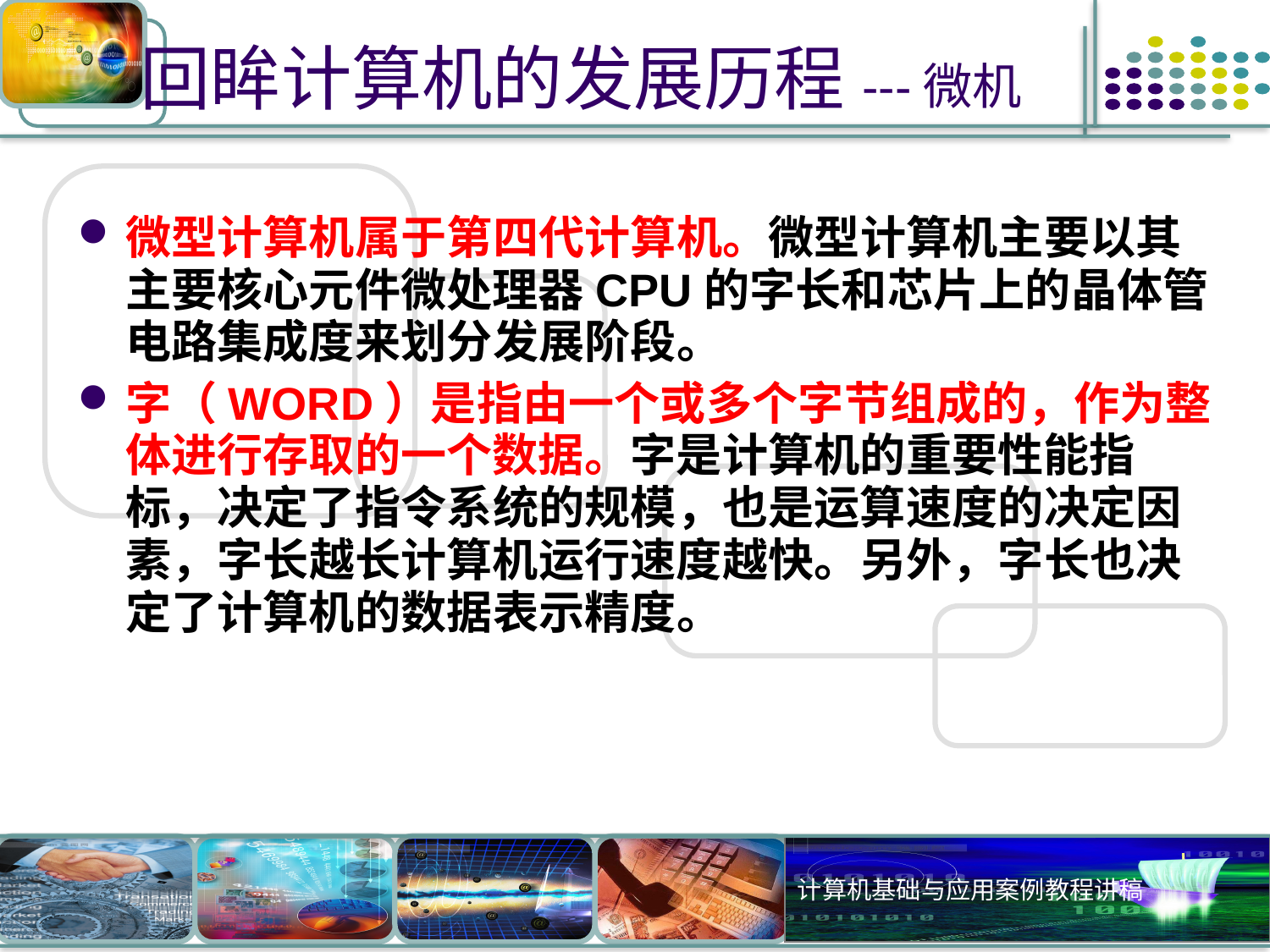

# 回眸计算机的发展历程---微机
微型计算机属于第四代计算机。微型计算机主要以其主要核心元件微处理器CPU的字长和芯片上的晶体管电路集成度来划分发展阶段。
字（WORD）是指由一个或多个字节组成的，作为整体进行存取的一个数据。字是计算机的重要性能指标，决定了指令系统的规模，也是运算速度的决定因素，字长越长计算机运行速度越快。另外，字长也决定了计算机的数据表示精度。